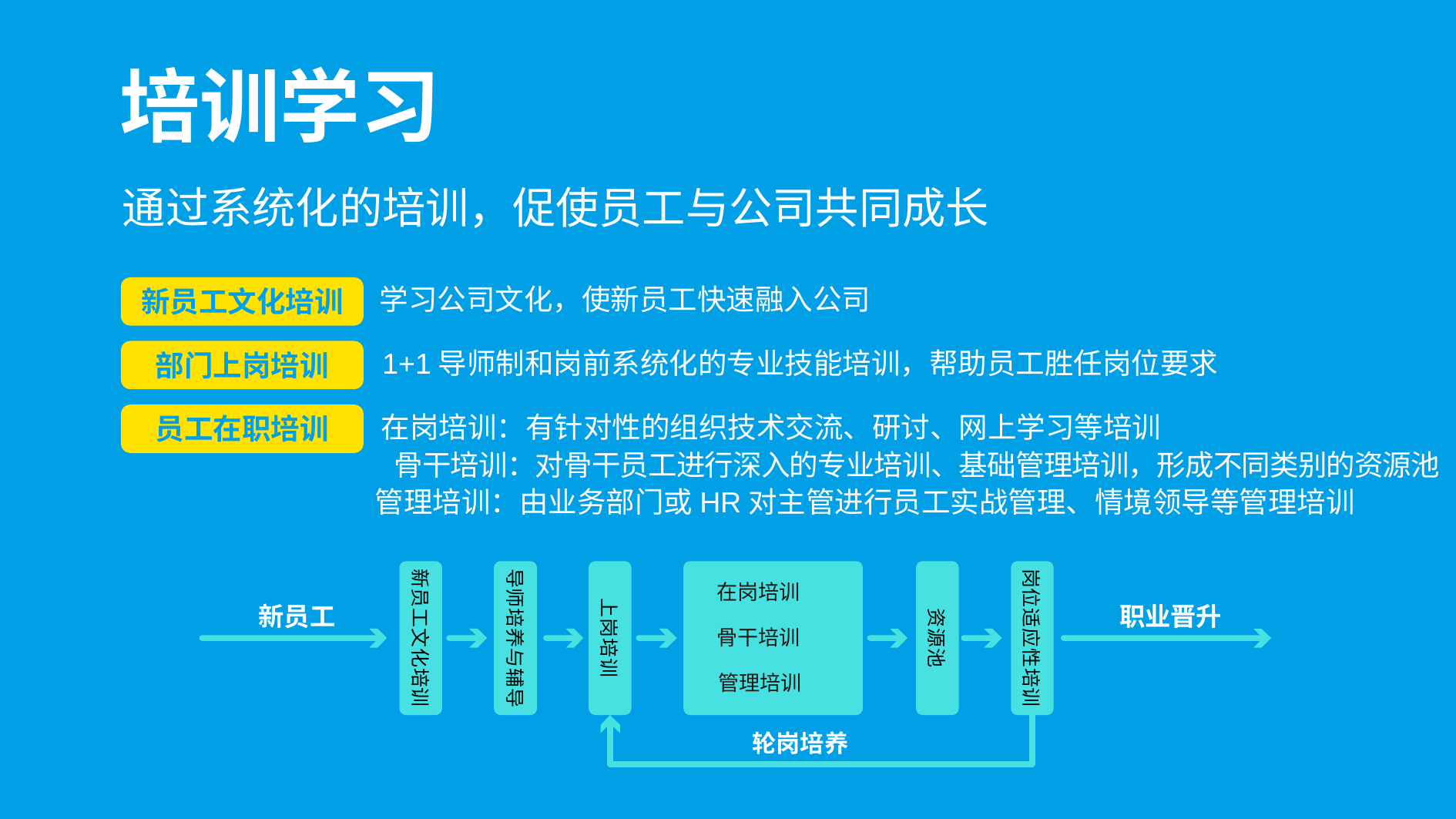

培训学习
通过系统化的培训，促使员工与公司共同成长

新员工文化培训
学习公司文化，使新员工快速融入公司

部门上岗培训
1+1导师制和岗前系统化的专业技能培训，帮助员工胜任岗位要求

员工在职培训
在岗培训：有针对性的组织技术交流、研讨、网上学习等培训
骨干培训：对骨干员工进行深入的专业培训、基础管理培训，形成不同类别的资源池
管理培训：由业务部门或HR对主管进行员工实战管理、情境领导等管理培训
新员工文化培训
导师培养与辅导
上岗培训

资源池
岗位适应性培训
在岗培训
骨干培训

管理培训

新员工
职业晋升

轮岗培养